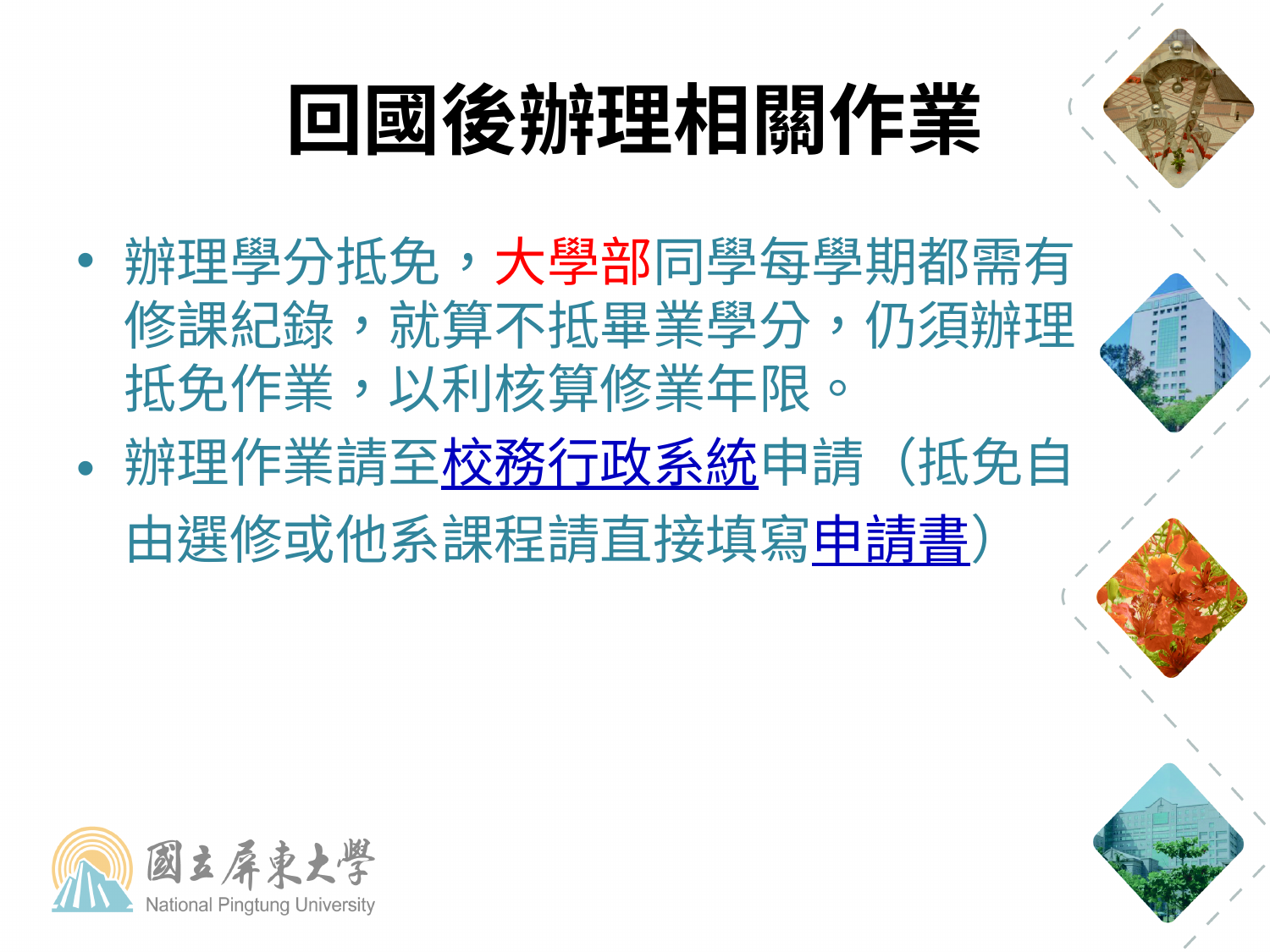

# 回國後辦理相關作業
辦理學分抵免，大學部同學每學期都需有修課紀錄，就算不抵畢業學分，仍須辦理抵免作業，以利核算修業年限。
辦理作業請至校務行政系統申請（抵免自由選修或他系課程請直接填寫申請書）